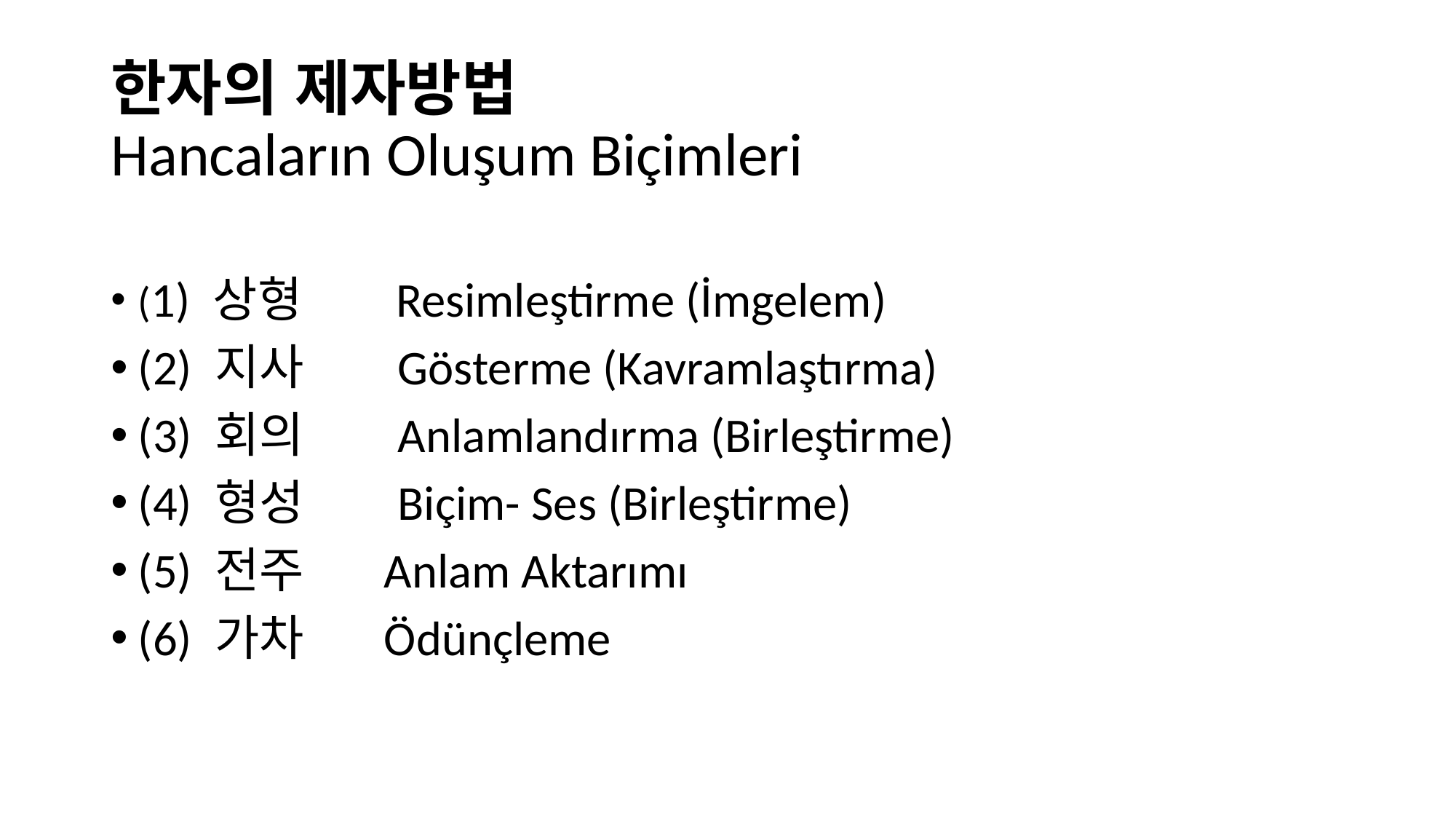

# 한자의 제자방법 Hancaların Oluşum Biçimleri

(1) 상형      Resimleştirme (İmgelem)
(2) 지사      Gösterme (Kavramlaştırma)
(3) 회의      Anlamlandırma (Birleştirme)
(4) 형성      Biçim- Ses (Birleştirme)
(5) 전주     Anlam Aktarımı
(6) 가차     Ödünçleme